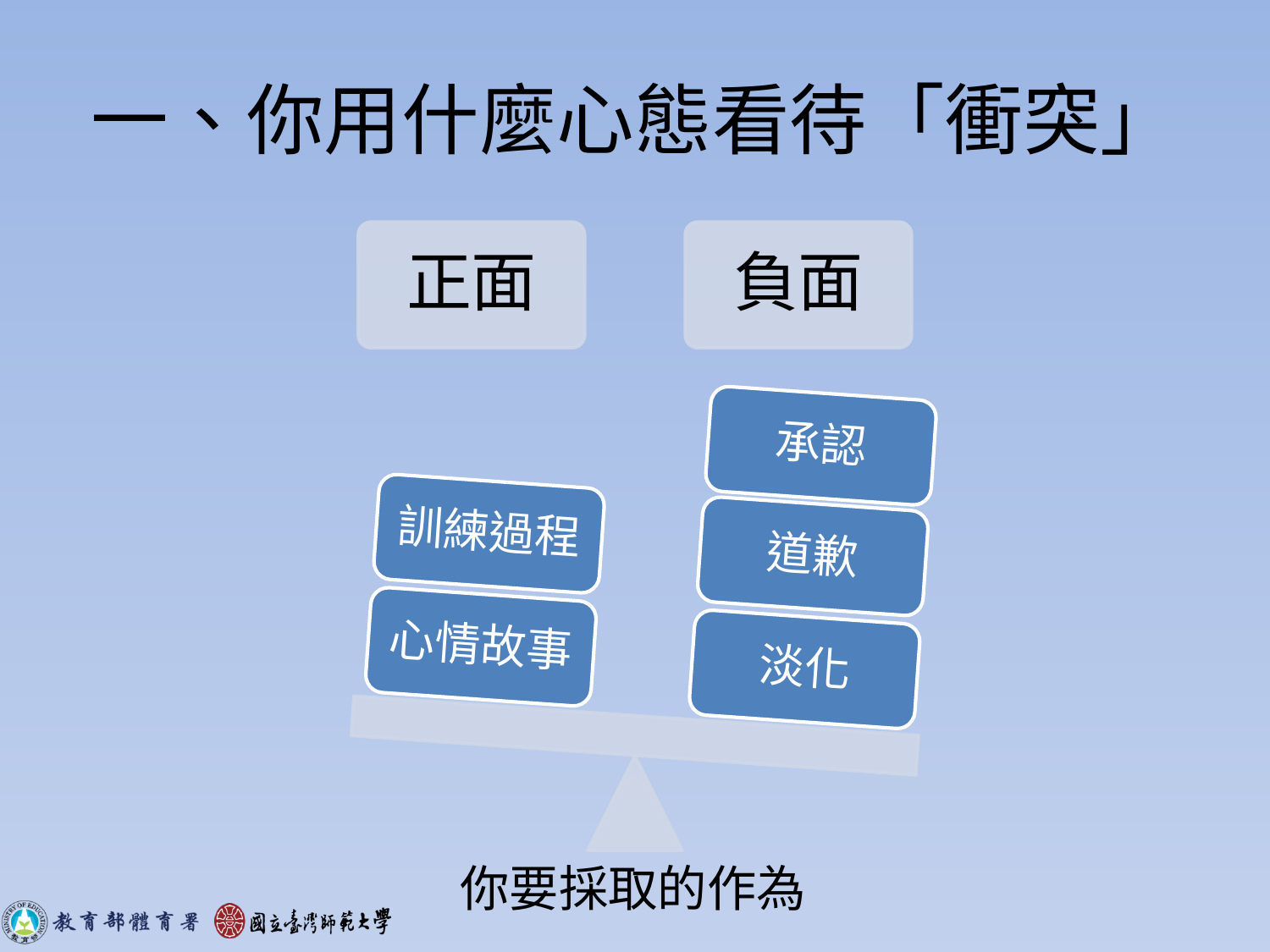

# 一、你用什麼心態看待「衝突」

正面
負面

承認

訓練過程

道歉

心情故事

淡化

你要採取的作為